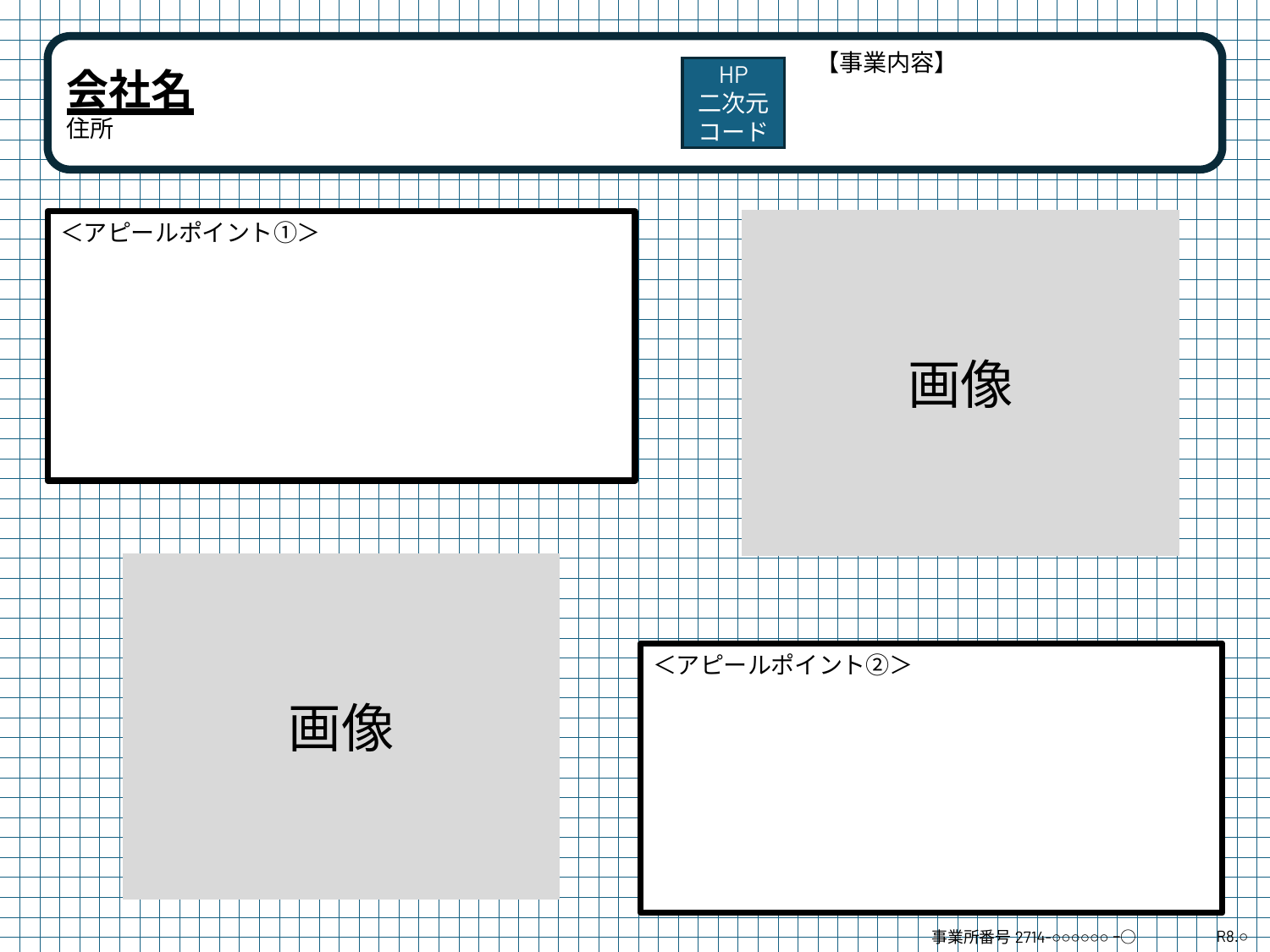

会社名
住所
【事業内容】

HP
二次元コード
＜アピールポイント①＞

画像
画像
＜アピールポイント②＞

R8.○
事業所番号2714-○○○○○○ｰ○